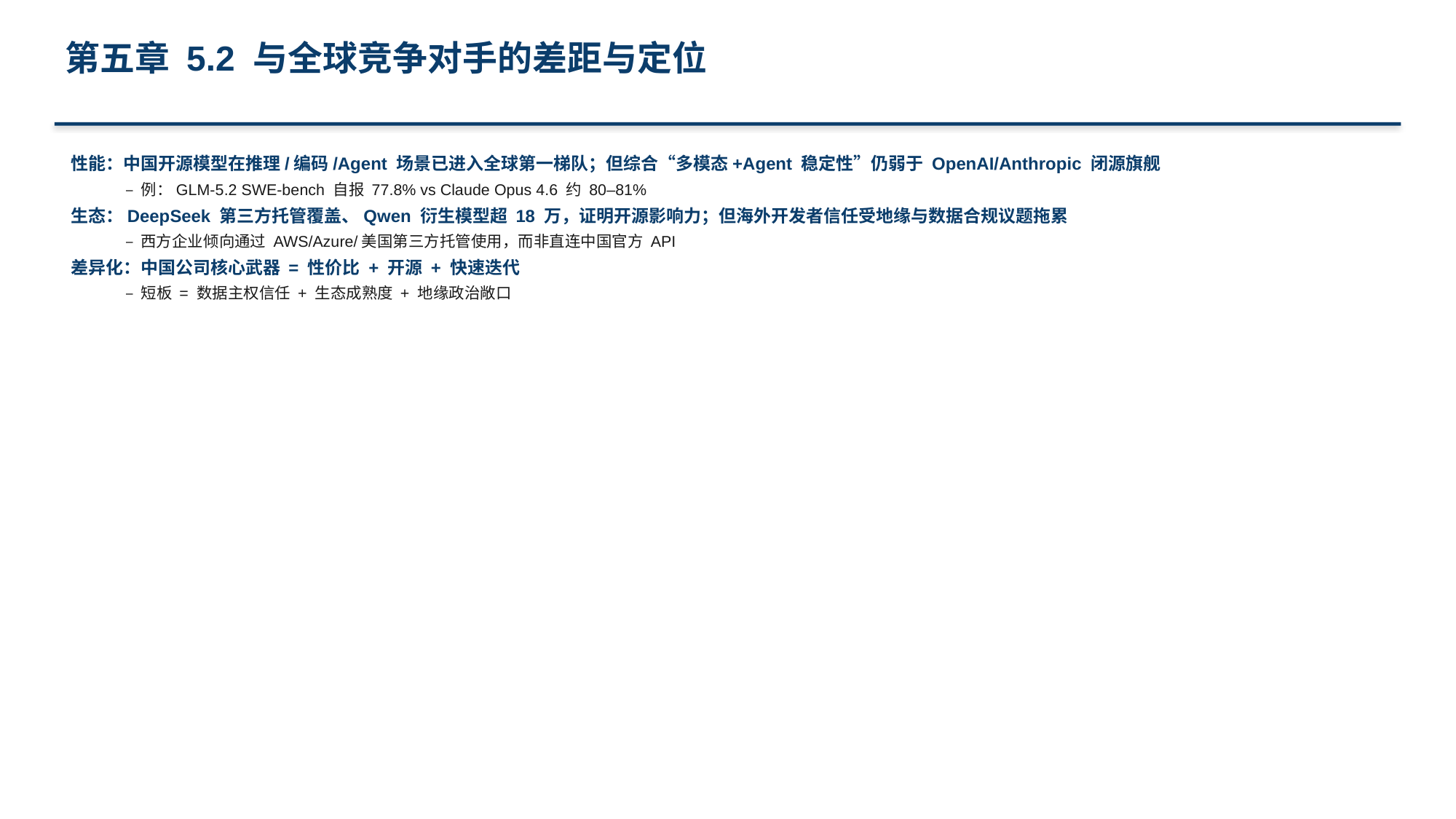

第五章 5.2 与全球竞争对手的差距与定位

性能：中国开源模型在推理/编码/Agent 场景已进入全球第一梯队；但综合“多模态+Agent 稳定性”仍弱于 OpenAI/Anthropic 闭源旗舰
– 例：GLM-5.2 SWE-bench 自报 77.8% vs Claude Opus 4.6 约 80–81%
生态：DeepSeek 第三方托管覆盖、Qwen 衍生模型超 18 万，证明开源影响力；但海外开发者信任受地缘与数据合规议题拖累
– 西方企业倾向通过 AWS/Azure/美国第三方托管使用，而非直连中国官方 API
差异化：中国公司核心武器 = 性价比 + 开源 + 快速迭代
– 短板 = 数据主权信任 + 生态成熟度 + 地缘政治敞口